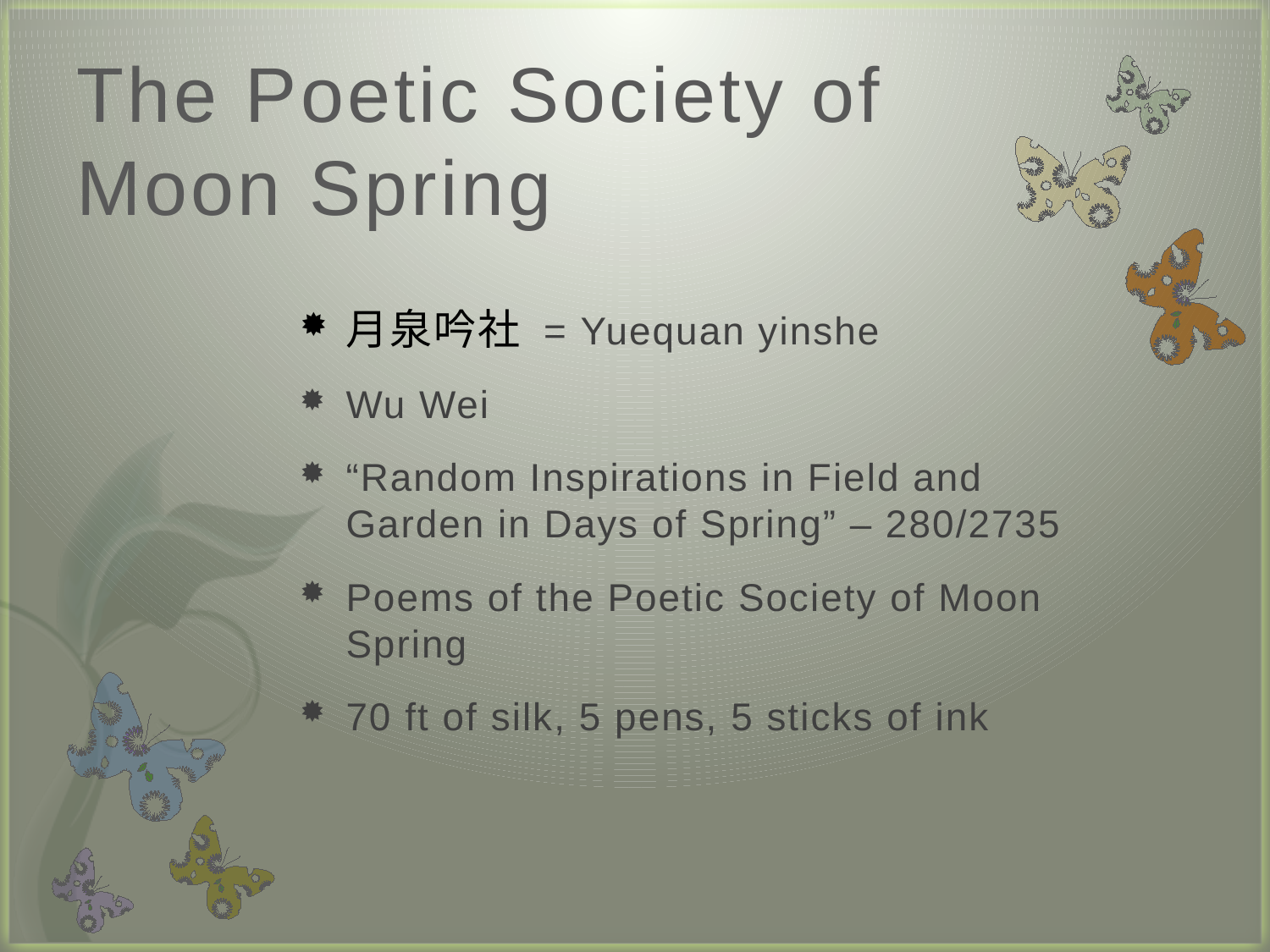

# The Poetic Society of Moon Spring
月泉吟社 = Yuequan yinshe
Wu Wei
“Random Inspirations in Field and Garden in Days of Spring” – 280/2735
Poems of the Poetic Society of Moon Spring
70 ft of silk, 5 pens, 5 sticks of ink